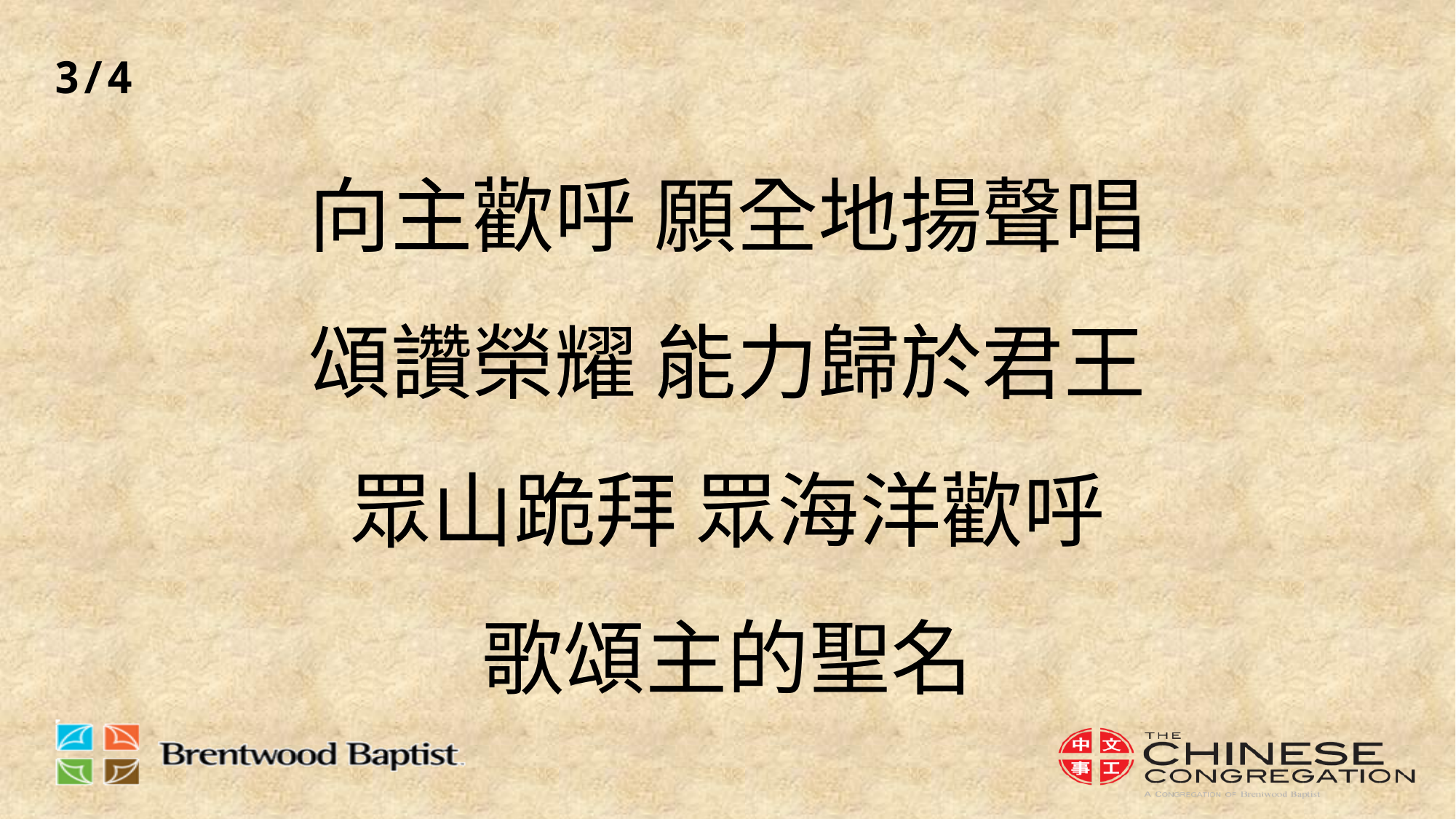

3/4
# 向主歡呼 願全地揚聲唱 頌讚榮耀 能力歸於君王 眾山跪拜 眾海洋歡呼 歌頌主的聖名